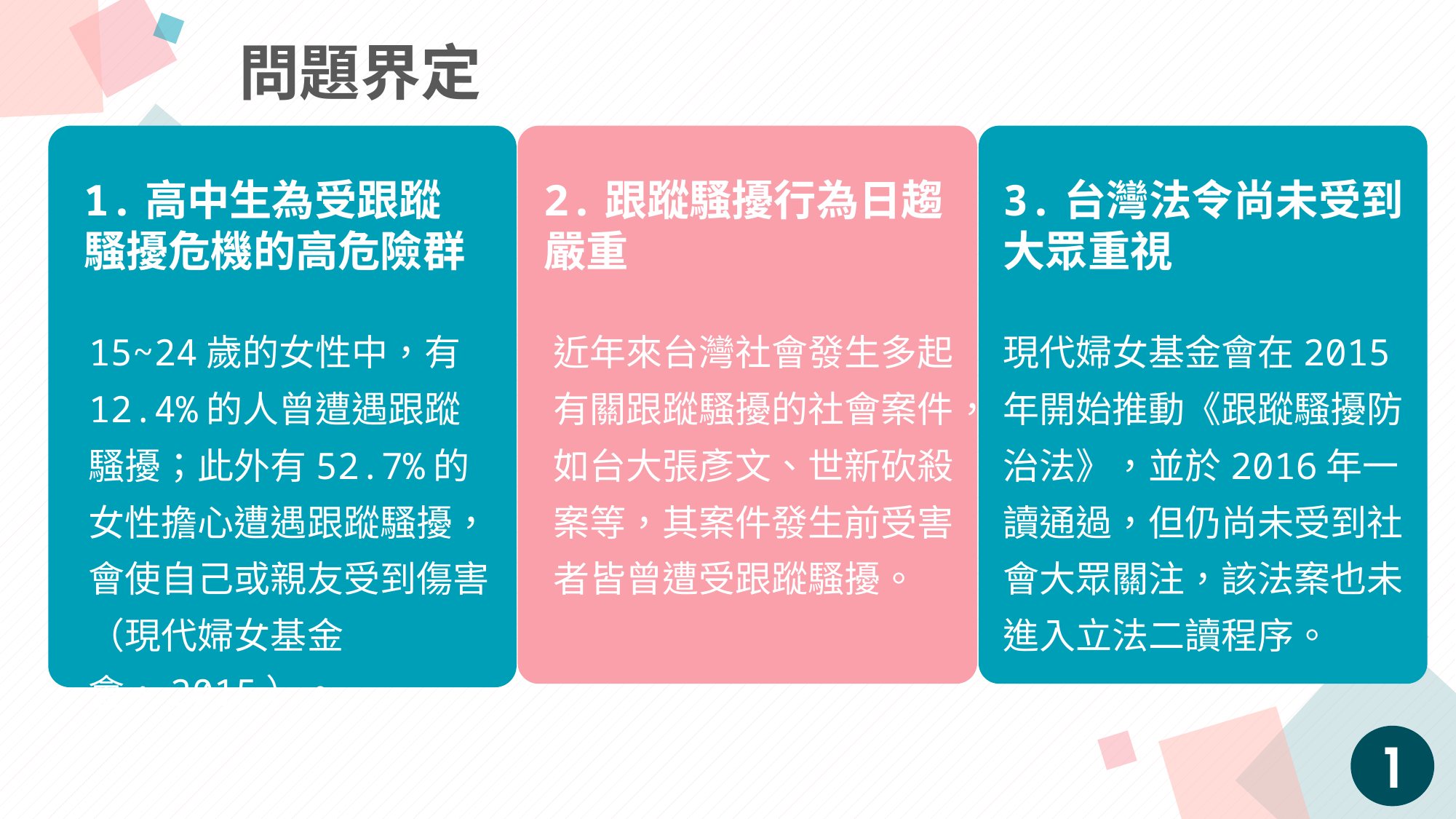

問題界定

1.高中生為受跟蹤騷擾危機的高危險群
2.跟蹤騷擾行為日趨嚴重
3.台灣法令尚未受到大眾重視
15~24歲的女性中，有12.4%的人曾遭遇跟蹤騷擾；此外有52.7%的女性擔心遭遇跟蹤騷擾，會使自己或親友受到傷害（現代婦女基金會，2015）。
近年來台灣社會發生多起有關跟蹤騷擾的社會案件，如台大張彥文、世新砍殺案等，其案件發生前受害者皆曾遭受跟蹤騷擾。
現代婦女基金會在2015年開始推動《跟蹤騷擾防治法》，並於2016年一讀通過，但仍尚未受到社會大眾關注，該法案也未進入立法二讀程序。
1